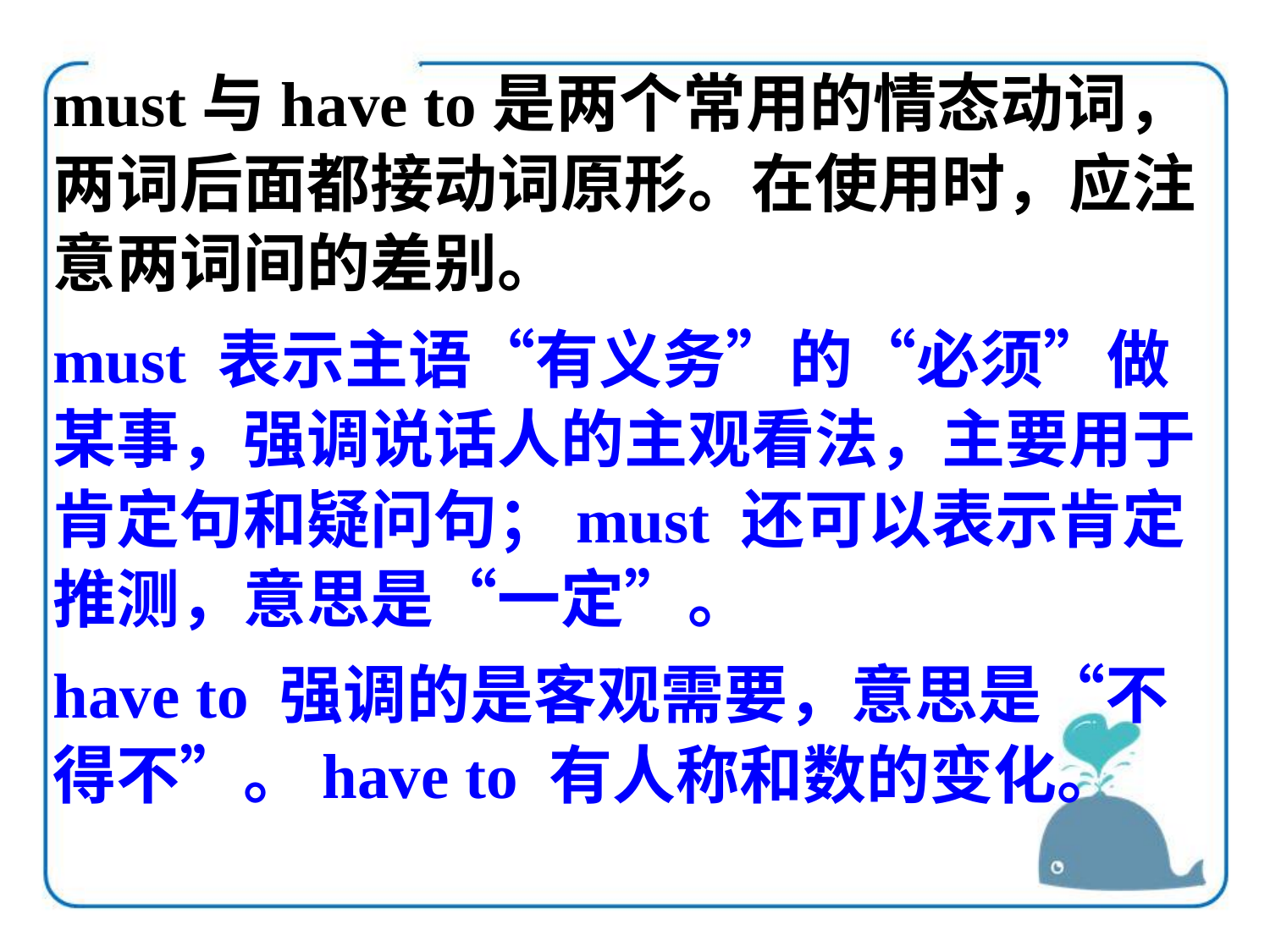

must与have to是两个常用的情态动词，两词后面都接动词原形。在使用时，应注意两词间的差别。
must 表示主语“有义务”的“必须”做某事，强调说话人的主观看法，主要用于肯定句和疑问句；must 还可以表示肯定推测，意思是“一定”。
have to 强调的是客观需要，意思是“不得不”。have to 有人称和数的变化。